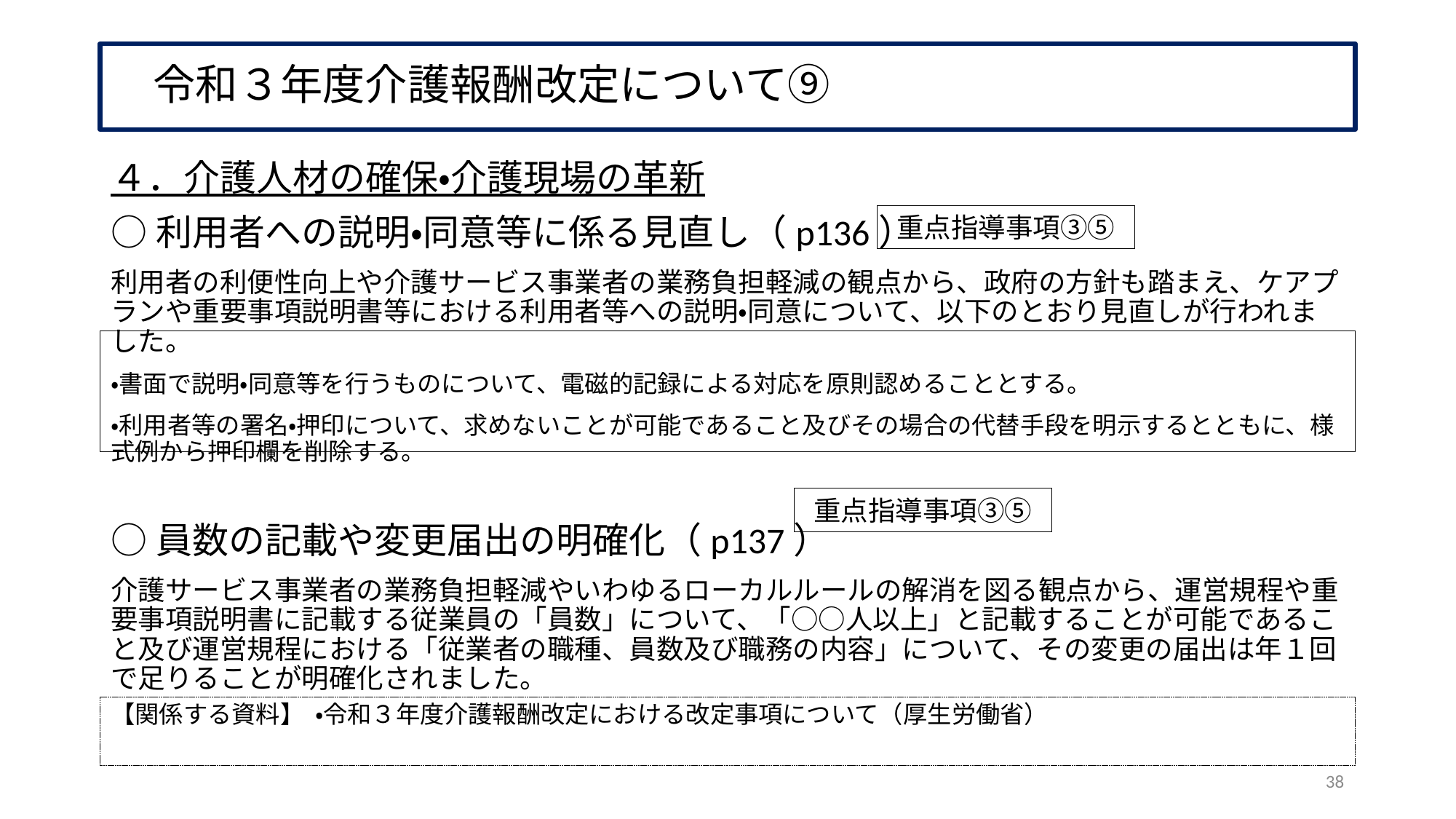

# 令和３年度介護報酬改定について⑨
４．介護人材の確保・介護現場の革新
○利用者への説明・同意等に係る見直し（p136）
利用者の利便性向上や介護サービス事業者の業務負担軽減の観点から、政府の方針も踏まえ、ケアプランや重要事項説明書等における利用者等への説明・同意について、以下のとおり見直しが行われました。
・書面で説明・同意等を行うものについて、電磁的記録による対応を原則認めることとする。
・利用者等の署名・押印について、求めないことが可能であること及びその場合の代替手段を明示するとともに、様式例から押印欄を削除する。

○員数の記載や変更届出の明確化（p137）
介護サービス事業者の業務負担軽減やいわゆるローカルルールの解消を図る観点から、運営規程や重要事項説明書に記載する従業員の「員数」について、「○○人以上」と記載することが可能であること及び運営規程における「従業者の職種、員数及び職務の内容」について、その変更の届出は年１回で足りることが明確化されました。

重点指導事項③⑤

重点指導事項③⑤
【関係する資料】  ・令和３年度介護報酬改定における改定事項について（厚生労働省）
38